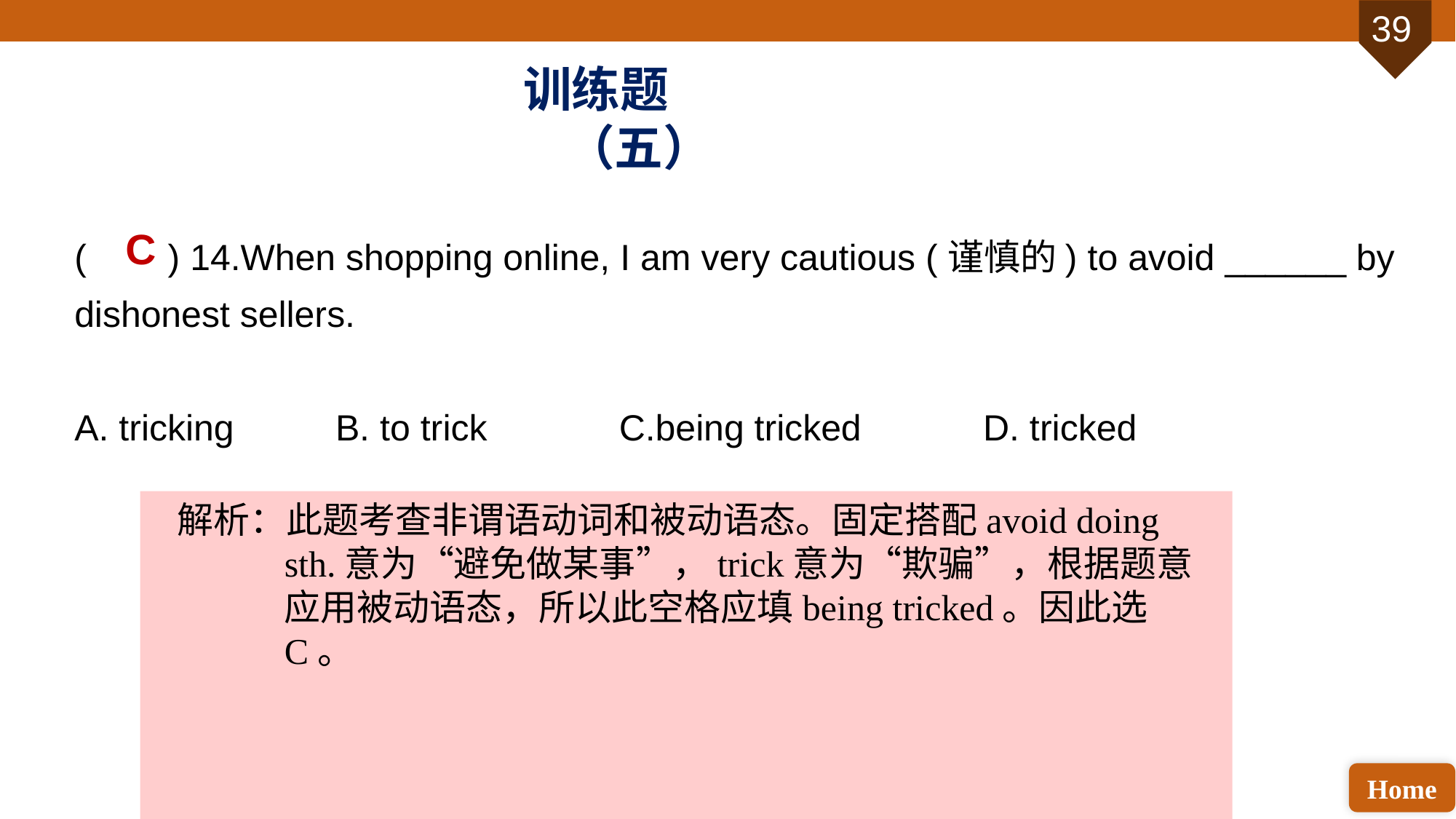

训练题（五）
(        ) 14.When shopping online, I am very cautious (谨慎的) to avoid ______ by dishonest sellers.

A. tricking          B. to trick             C.being tricked            D. tricked
C

解析：此题考查非谓语动词和被动语态。固定搭配avoid doing sth.意为“避免做某事”，trick意为“欺骗”，根据题意应用被动语态，所以此空格应填being tricked。因此选C。